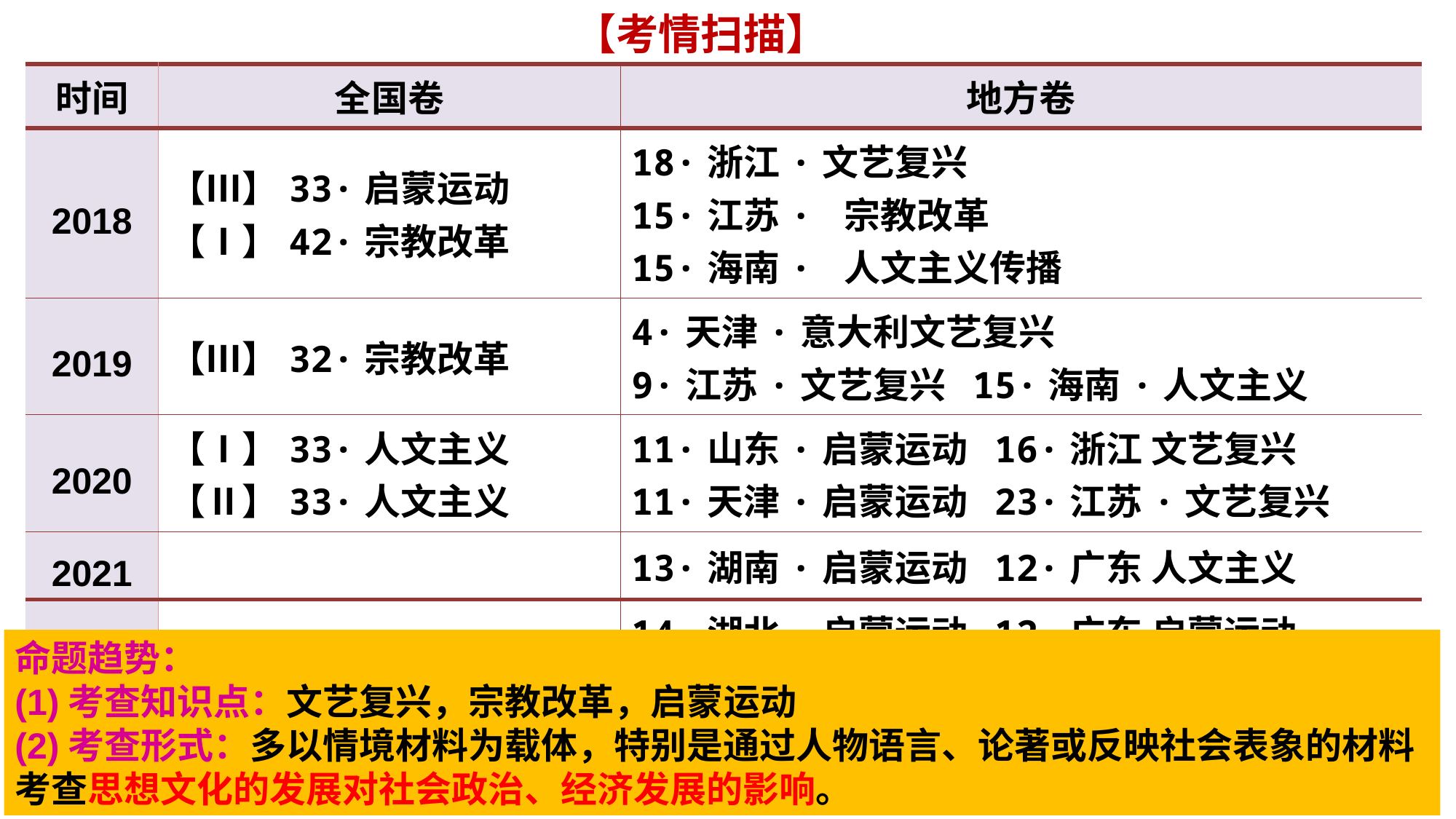

【考情扫描】
| 时间 | 全国卷 | 地方卷 |
| --- | --- | --- |
| 2018 | 【Ⅲ】33·启蒙运动 【Ⅰ】42·宗教改革 | 18·浙江·文艺复兴 15·江苏· 宗教改革 15·海南· 人文主义传播 |
| 2019 | 【Ⅲ】32·宗教改革 | 4·天津·意大利文艺复兴 9·江苏·文艺复兴 15·海南·人文主义 |
| 2020 | 【Ⅰ】33·人文主义 【Ⅱ】33·人文主义 | 11·山东·启蒙运动 16·浙江 文艺复兴 11·天津·启蒙运动 23·江苏·文艺复兴 |
| 2021 |  | 13·湖南·启蒙运动 12·广东 人文主义 |
| 2022 |  | 14·湖北·启蒙运动 12·广东 启蒙运动 山东·启蒙运动 |
命题趋势：
(1)考查知识点：文艺复兴，宗教改革，启蒙运动
(2)考查形式：多以情境材料为载体，特别是通过人物语言、论著或反映社会表象的材料考查思想文化的发展对社会政治、经济发展的影响。